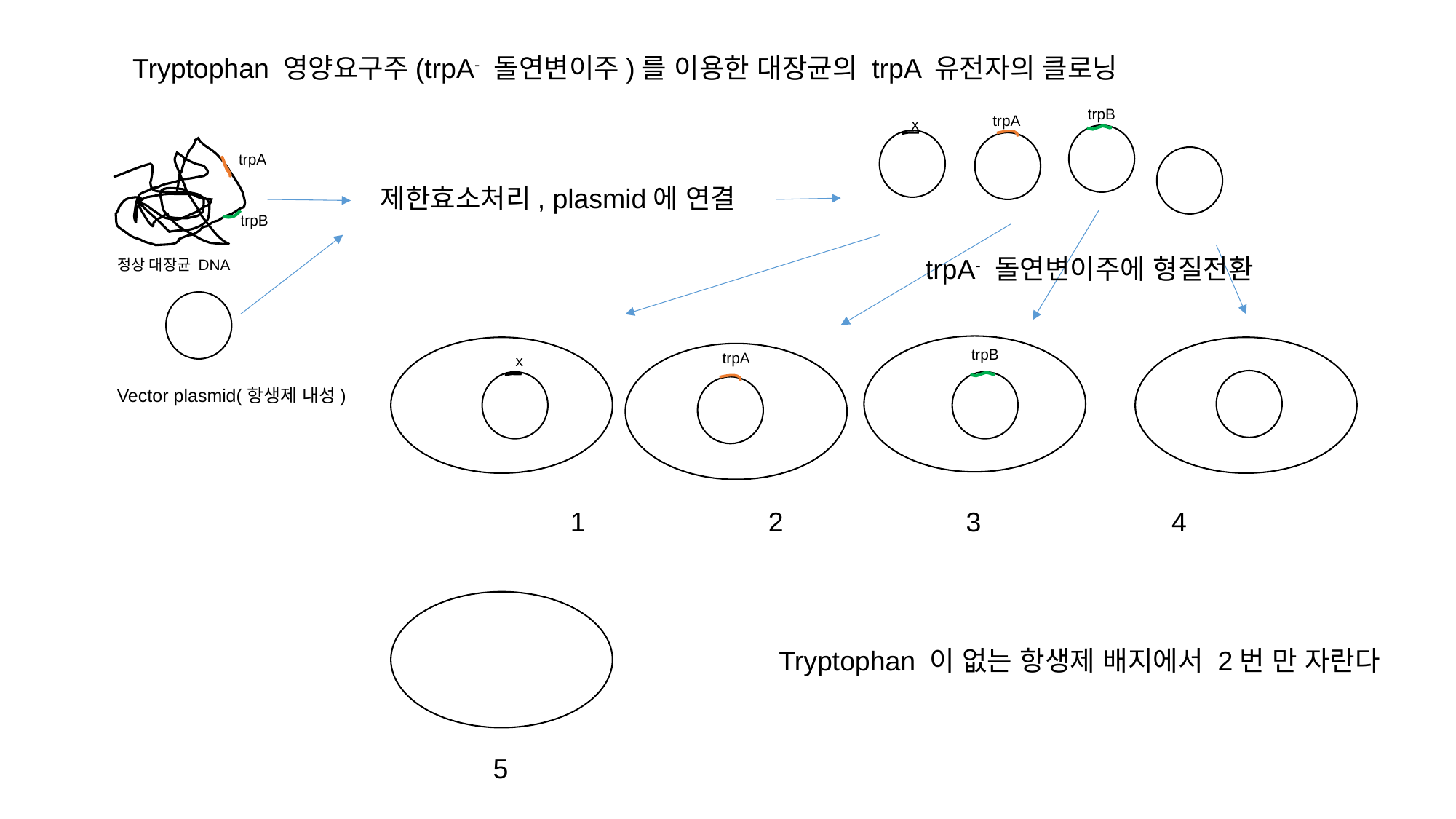

Tryptophan 영양요구주(trpA- 돌연변이주)를 이용한 대장균의 trpA 유전자의 클로닝
trpB
trpA
x

trpA

제한효소처리, plasmid에 연결
trpB

trpA- 돌연변이주에 형질전환
정상 대장균 DNA

trpB
trpA

x

Vector plasmid(항생제 내성)
1                        2                        3                         4

5
Tryptophan 이 없는 항생제 배지에서 2번 만 자란다